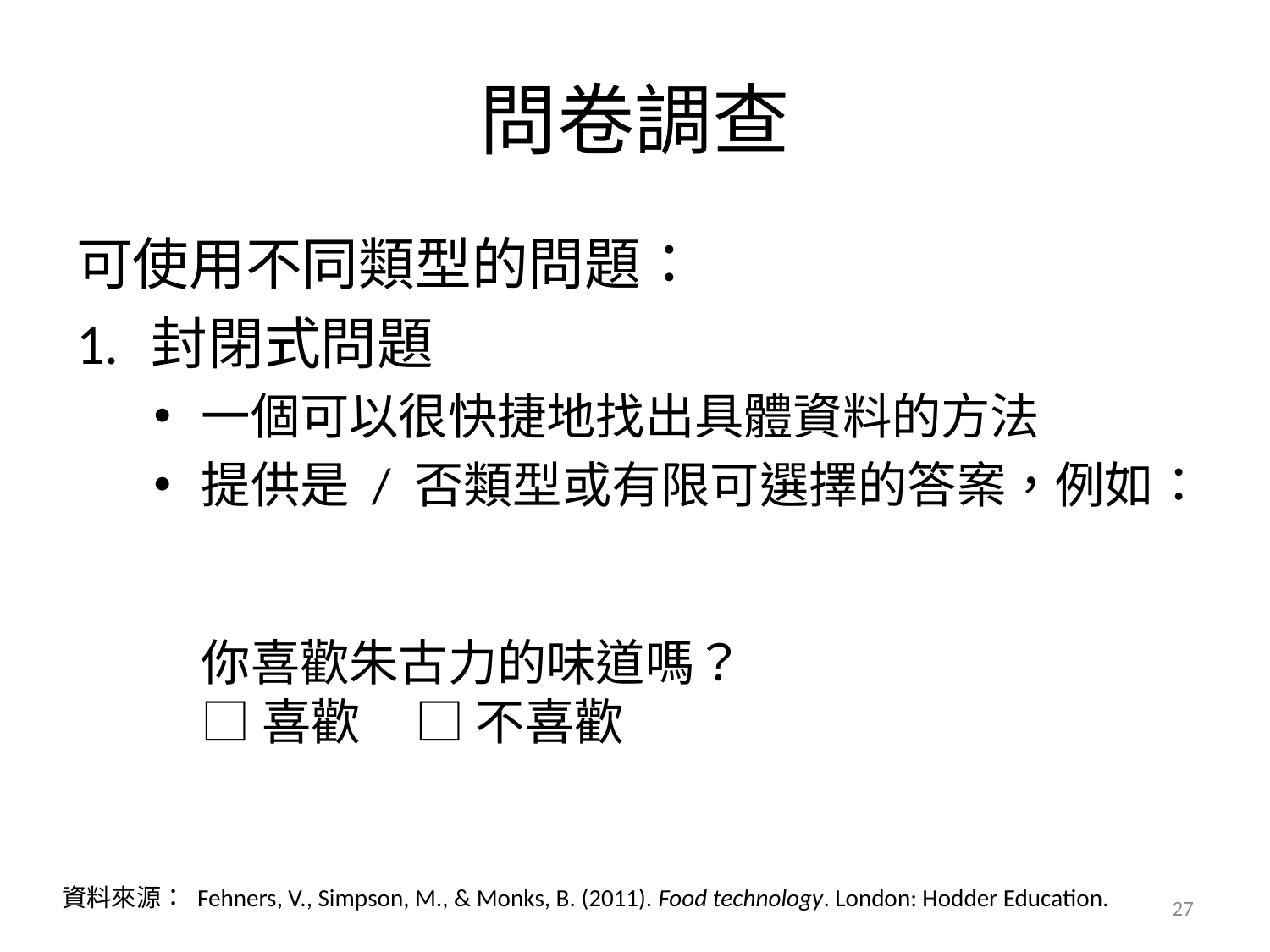

# 問卷調查
可使用不同類型的問題：
1.	封閉式問題
一個可以很快捷地找出具體資料的方法
提供是 / 否類型或有限可選擇的答案，例如：
你喜歡朱古力的味道嗎？
□ 喜歡     □ 不喜歡
資料來源： Fehners, V., Simpson, M., & Monks, B. (2011). Food technology. London: Hodder Education.

27